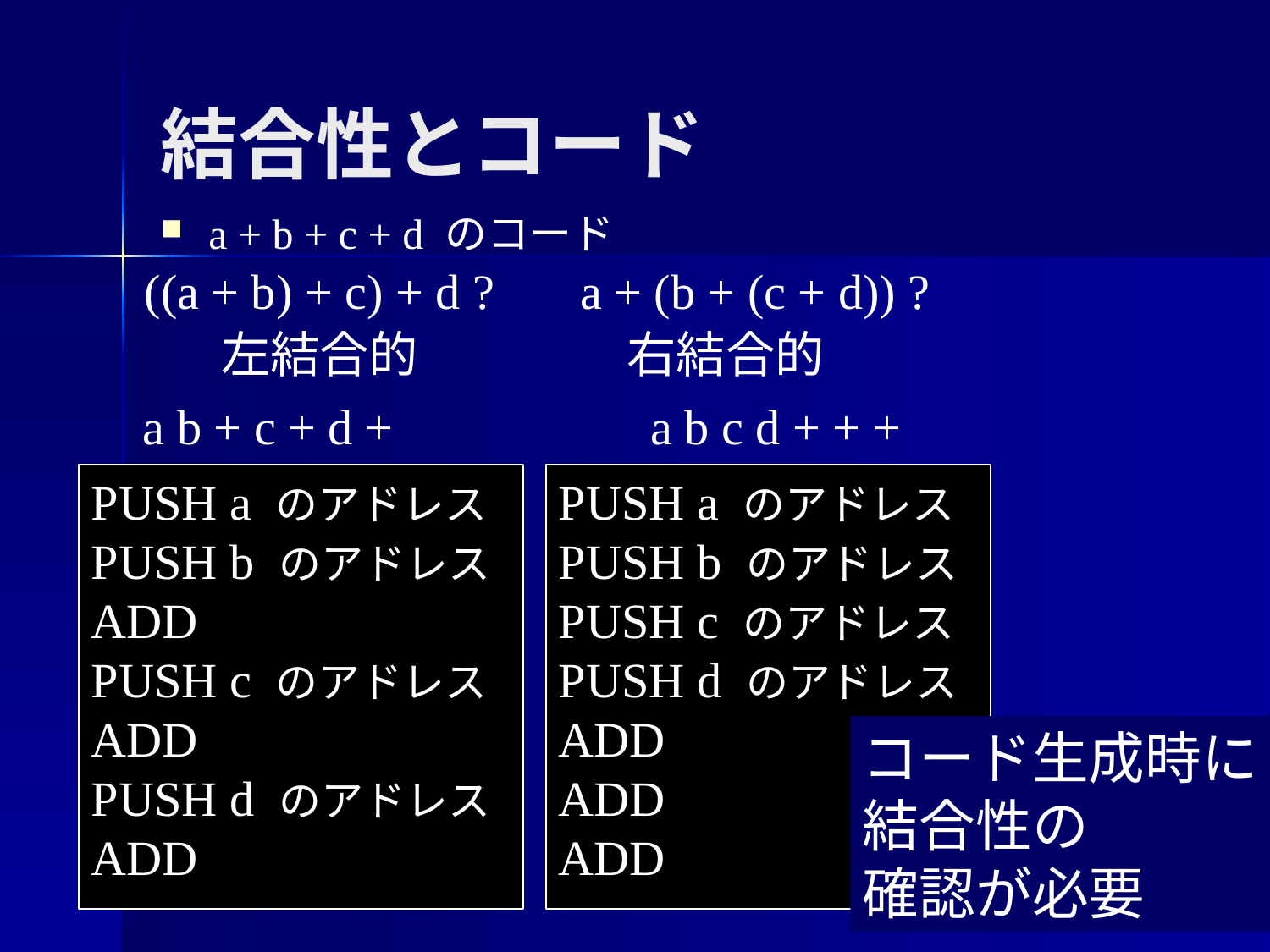

結合性とコード
a + b + c + d のコード
((a + b) + c) + d ?       a + (b + (c + d)) ?
左結合的                   右結合的
a b + c + d +                     a b c d + + +
PUSH a のアドレス
PUSH b のアドレス
ADD
PUSH c のアドレス
ADD
PUSH d のアドレス
ADD

PUSH a のアドレス
PUSH b のアドレス
PUSH c のアドレス
PUSH d のアドレス
ADD
ADD
ADD
コード生成時に
結合性の
確認が必要